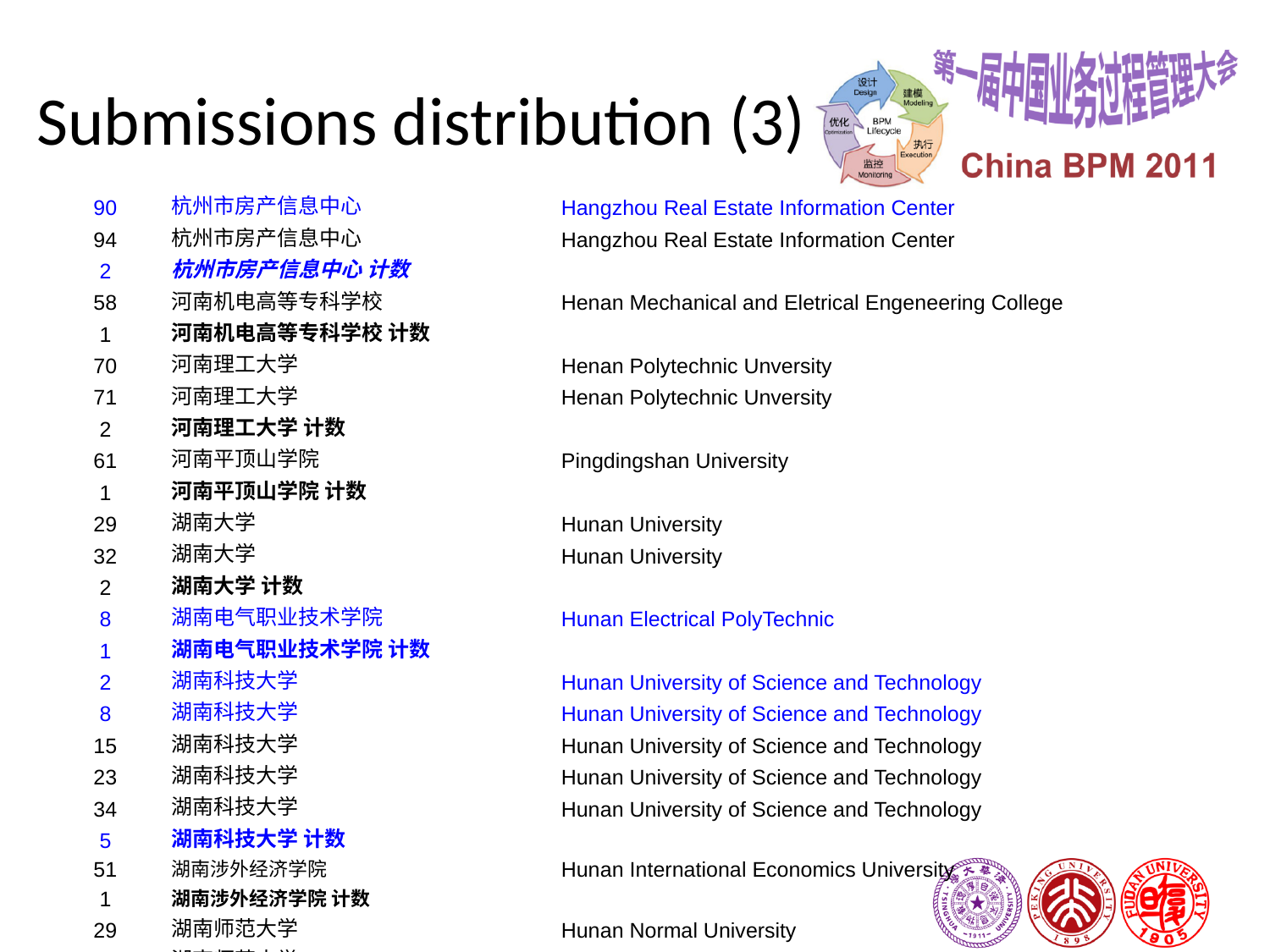

# Submissions distribution (3)
| 90 | 杭州市房产信息中心 | Hangzhou Real Estate Information Center |
| --- | --- | --- |
| 94 | 杭州市房产信息中心 | Hangzhou Real Estate Information Center |
| 2 | 杭州市房产信息中心 计数 |  |
| 58 | 河南机电高等专科学校 | Henan Mechanical and Eletrical Engeneering College |
| 1 | 河南机电高等专科学校 计数 |  |
| 70 | 河南理工大学 | Henan Polytechnic Unversity |
| 71 | 河南理工大学 | Henan Polytechnic Unversity |
| 2 | 河南理工大学 计数 |  |
| 61 | 河南平顶山学院 | Pingdingshan University |
| 1 | 河南平顶山学院 计数 |  |
| 29 | 湖南大学 | Hunan University |
| 32 | 湖南大学 | Hunan University |
| 2 | 湖南大学 计数 |  |
| 8 | 湖南电气职业技术学院 | Hunan Electrical PolyTechnic |
| 1 | 湖南电气职业技术学院 计数 |  |
| 2 | 湖南科技大学 | Hunan University of Science and Technology |
| 8 | 湖南科技大学 | Hunan University of Science and Technology |
| 15 | 湖南科技大学 | Hunan University of Science and Technology |
| 23 | 湖南科技大学 | Hunan University of Science and Technology |
| 34 | 湖南科技大学 | Hunan University of Science and Technology |
| 5 | 湖南科技大学 计数 |  |
| 51 | 湖南涉外经济学院 | Hunan International Economics University |
| 1 | 湖南涉外经济学院 计数 |  |
| 29 | 湖南师范大学 | Hunan Normal University |
| 32 | 湖南师范大学 | Hunan Normal University |
| 37 | 湖南师范大学 | Hunan Normal University |
| 3 | 湖南师范大学 计数 |  |